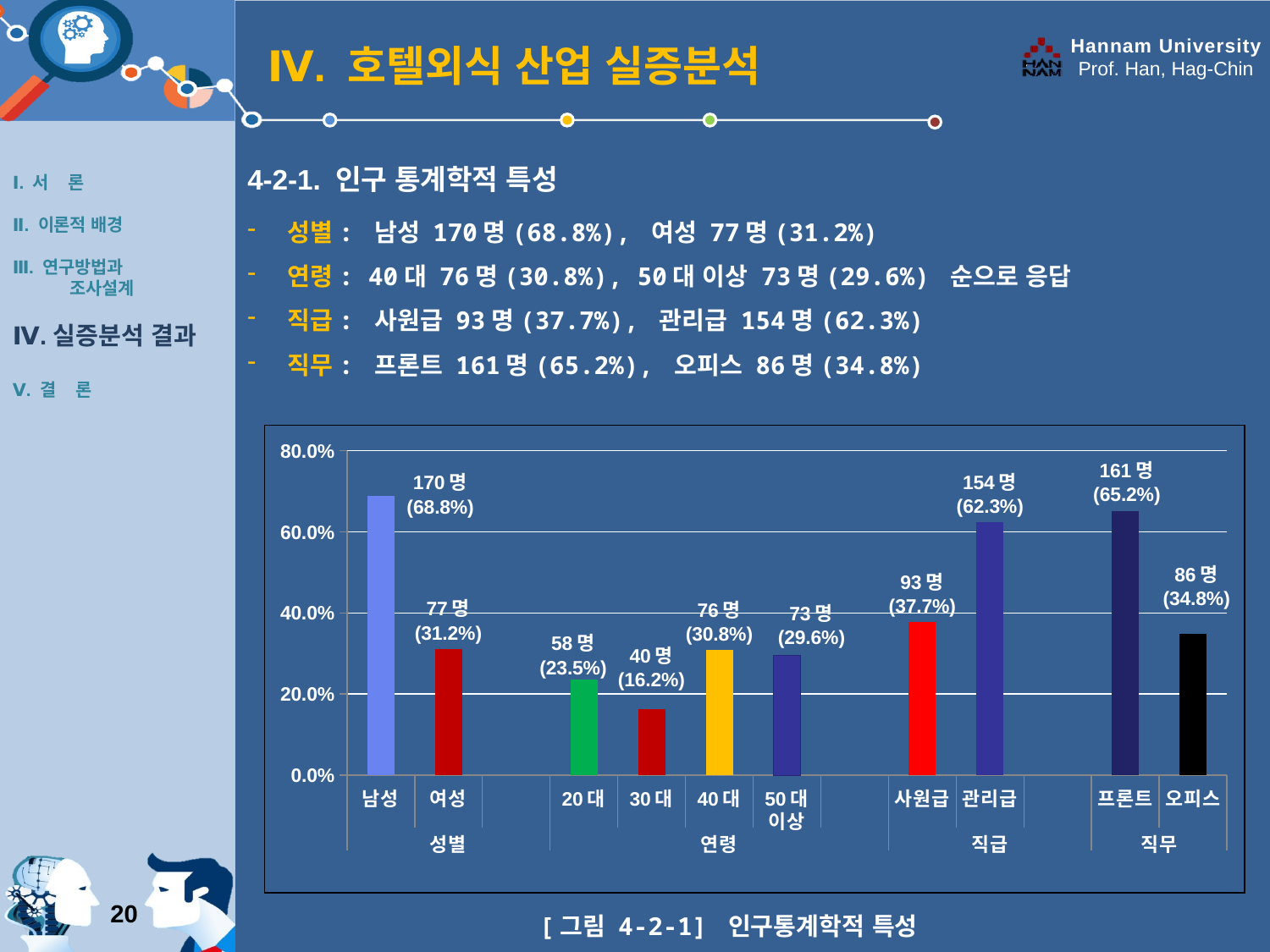

Ⅳ. 호텔외식 산업 실증분석
Ⅰ. 서    론

Ⅱ. 이론적 배경

Ⅲ. 연구방법과
           조사설계

Ⅳ.실증분석 결과

Ⅴ. 결    론
4-2-1. 인구 통계학적 특성
성별: 남성 170명(68.8%), 여성 77명(31.2%)
연령: 40대 76명(30.8%), 50대 이상 73명(29.6%) 순으로 응답
직급: 사원급 93명(37.7%), 관리급 154명(62.3%)
직무: 프론트 161명(65.2%), 오피스 86명(34.8%)
|  |
| --- |

### Chart

| Category |  |
|---|---|
| 남성 | 0.688 |
| 여성 | 0.312 |
|  | None |
| 20대 | 0.235 |
| 30대 | 0.162 |
| 40대 | 0.308 |
| 50대 이상 | 0.296 |
|  | None |
| 사원급 | 0.377 |
| 관리급 | 0.623 |
|  | None |
| 프론트 | 0.652 |
| 오피스 | 0.348 |
[그림 4-2-1] 인구통계학적 특성